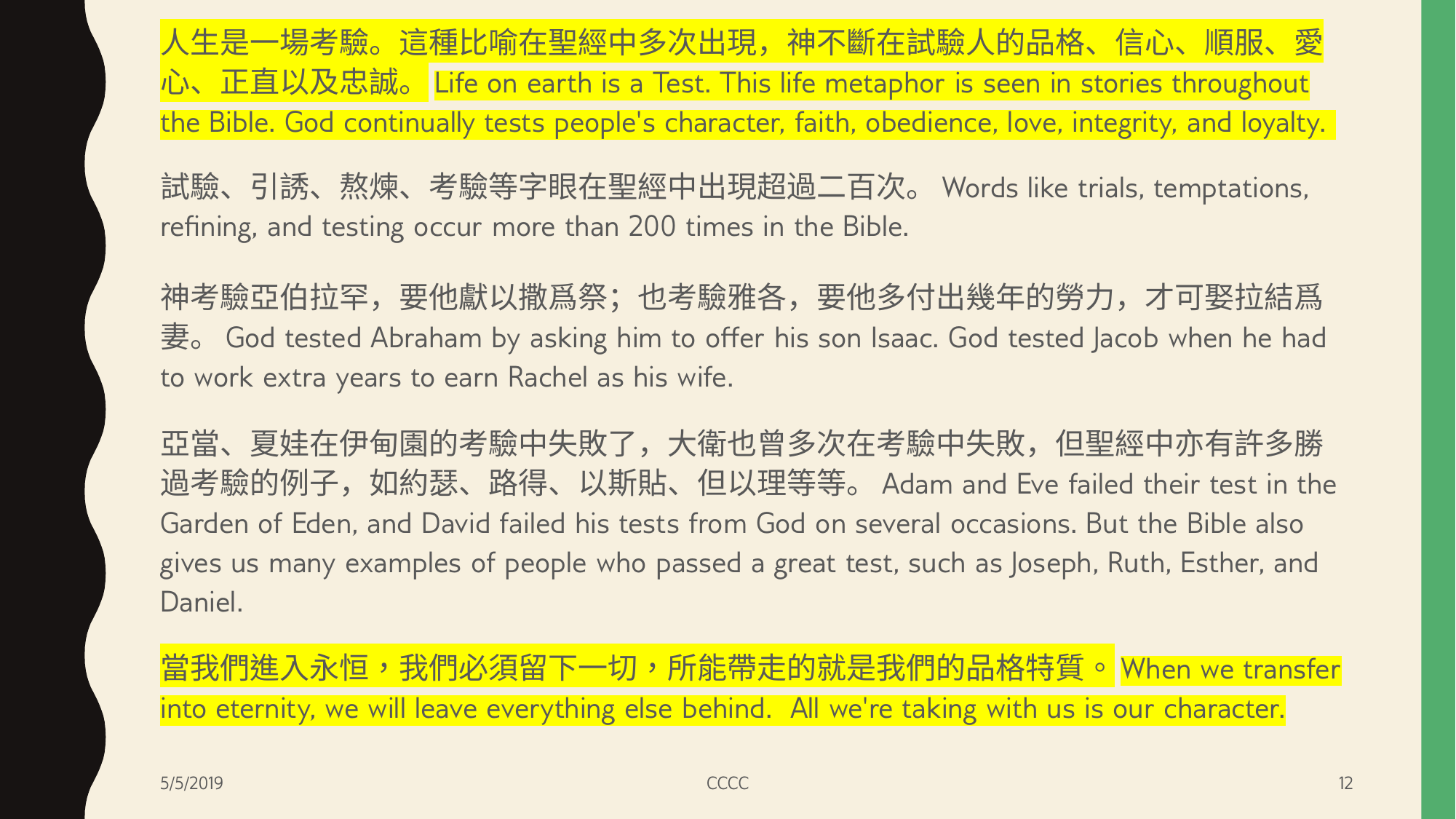

人生是一場考驗。這種比喻在聖經中多次出現，神不斷在試驗人的品格、信心、順服、愛心、正直以及忠誠。Life on earth is a Test. This life metaphor is seen in stories throughout the Bible. God continually tests people's character, faith, obedience, love, integrity, and loyalty.

試驗、引誘、熬煉、考驗等字眼在聖經中出現超過二百次。Words like trials, temptations, refining, and testing occur more than 200 times in the Bible.

神考驗亞伯拉罕，要他獻以撒爲祭；也考驗雅各，要他多付出幾年的勞力，才可娶拉結爲妻。God tested Abraham by asking him to offer his son Isaac. God tested Jacob when he had to work extra years to earn Rachel as his wife.

亞當、夏娃在伊甸園的考驗中失敗了，大衛也曾多次在考驗中失敗，但聖經中亦有許多勝過考驗的例子，如約瑟、路得、以斯貼、但以理等等。Adam and Eve failed their test in the Garden of Eden, and David failed his tests from God on several occasions. But the Bible also gives us many examples of people who passed a great test, such as Joseph, Ruth, Esther, and Daniel.

當我們進入永恒，我們必須留下一切，所能帶走的就是我們的品格特質。When we transfer into eternity, we will leave everything else behind.  All we're taking with us is our character.
5/5/2019
CCCC
12